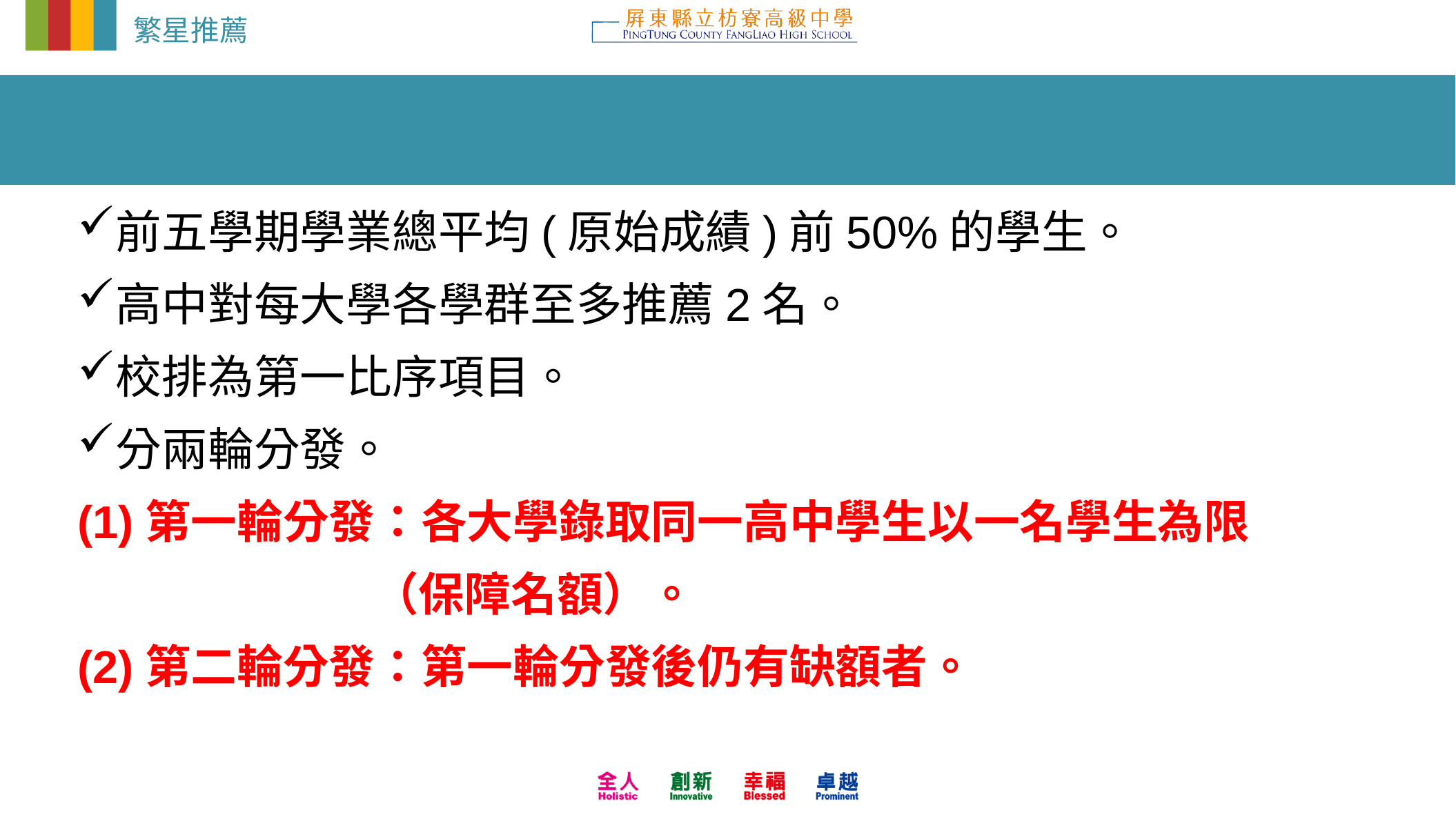

繁星推薦

前五學期學業總平均(原始成績)前50%的學生。
高中對每大學各學群至多推薦2名。
校排為第一比序項目。
分兩輪分發。
(1)第一輪分發：各大學錄取同一高中學生以一名學生為限
                           （保障名額）。
(2)第二輪分發：第一輪分發後仍有缺額者。